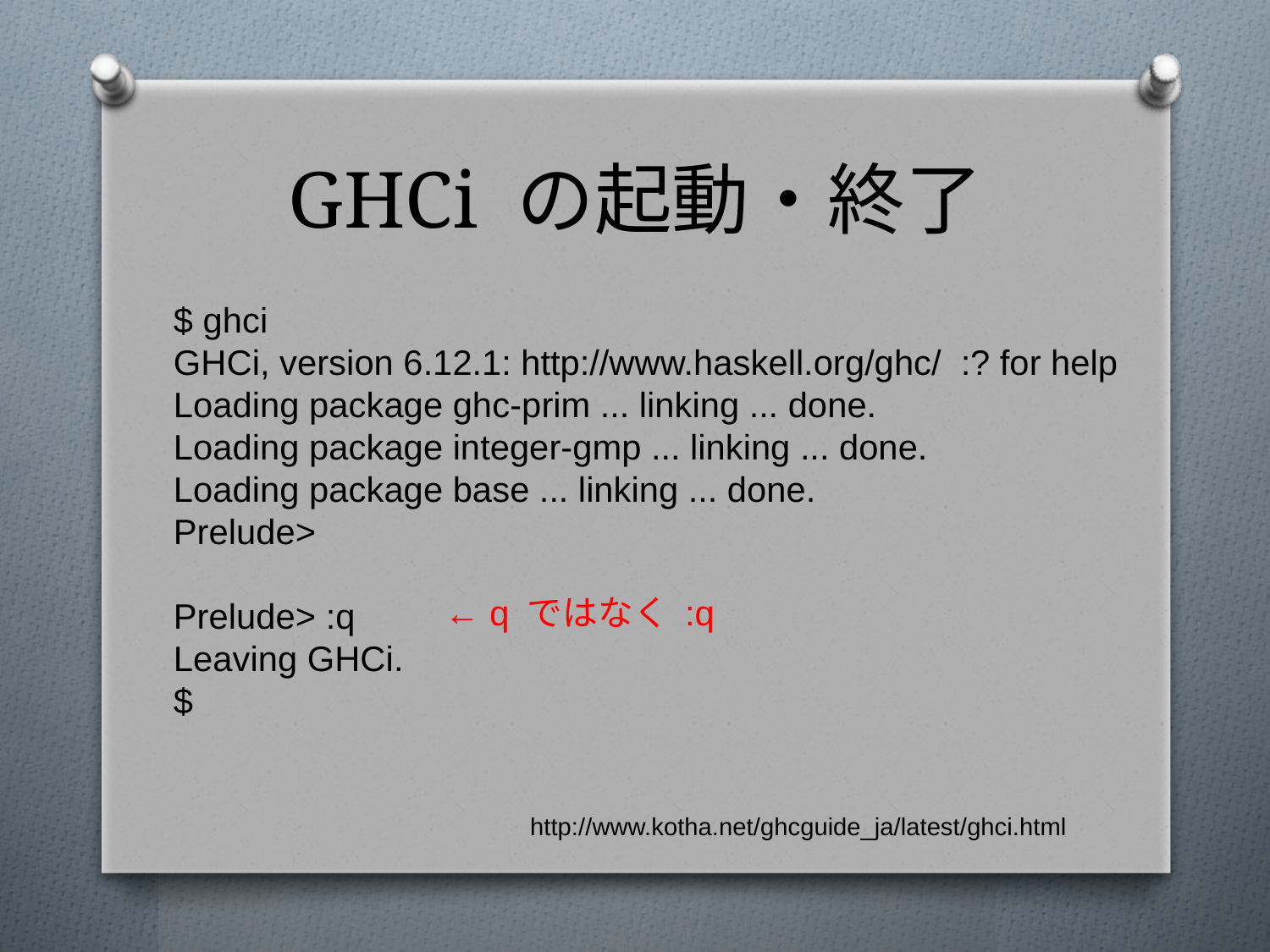

# GHCi の起動・終了
﻿$ ghci
GHCi, version 6.12.1: http://www.haskell.org/ghc/  :? for help
Loading package ghc-prim ... linking ... done.
Loading package integer-gmp ... linking ... done.
Loading package base ... linking ... done.
Prelude>

﻿Prelude> :q
Leaving GHCi.
$
← q ではなく :q
http://www.kotha.net/ghcguide_ja/latest/ghci.html